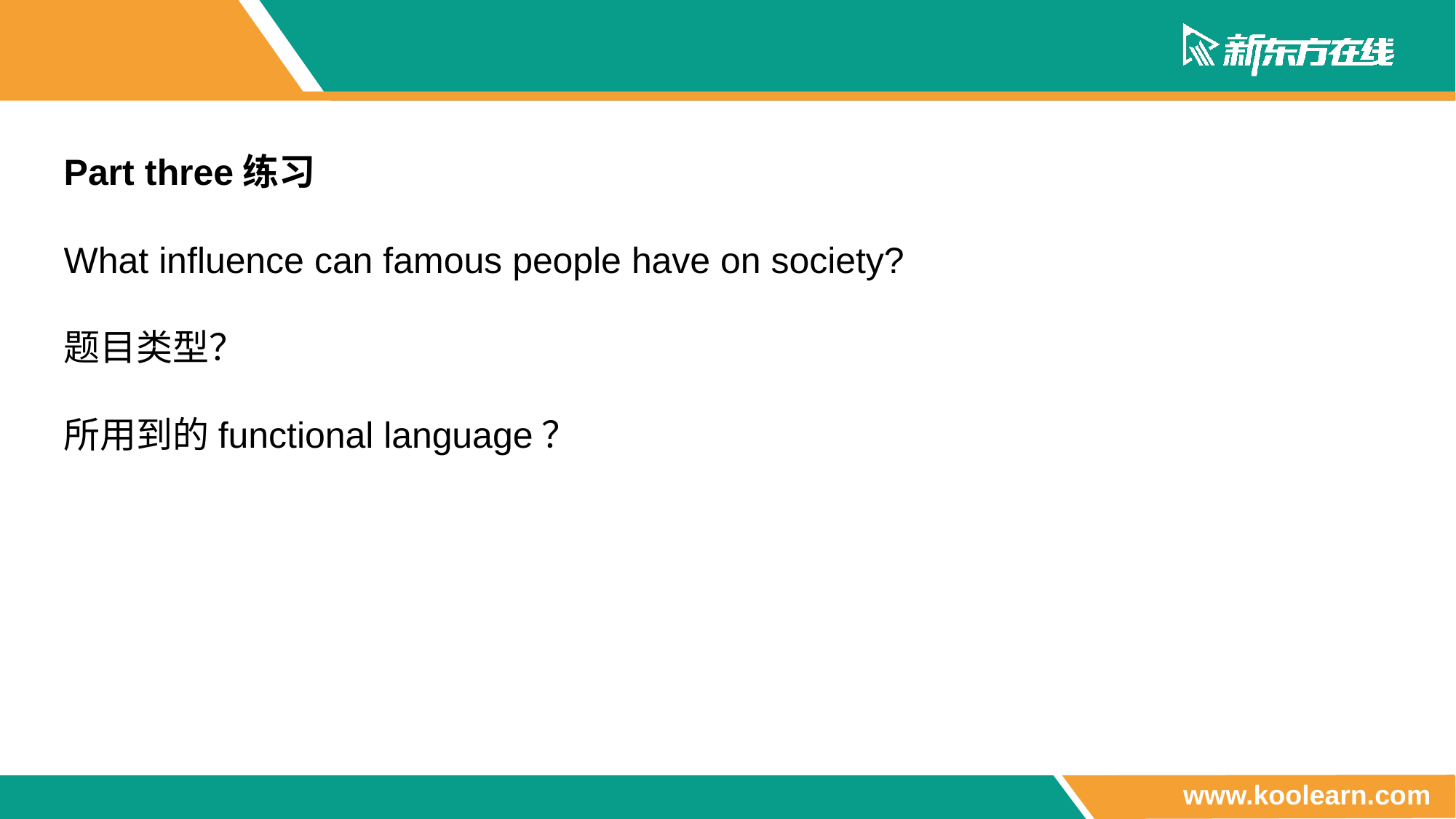

Part three练习

What influence can famous people have on society?

题目类型？

所用到的functional language？